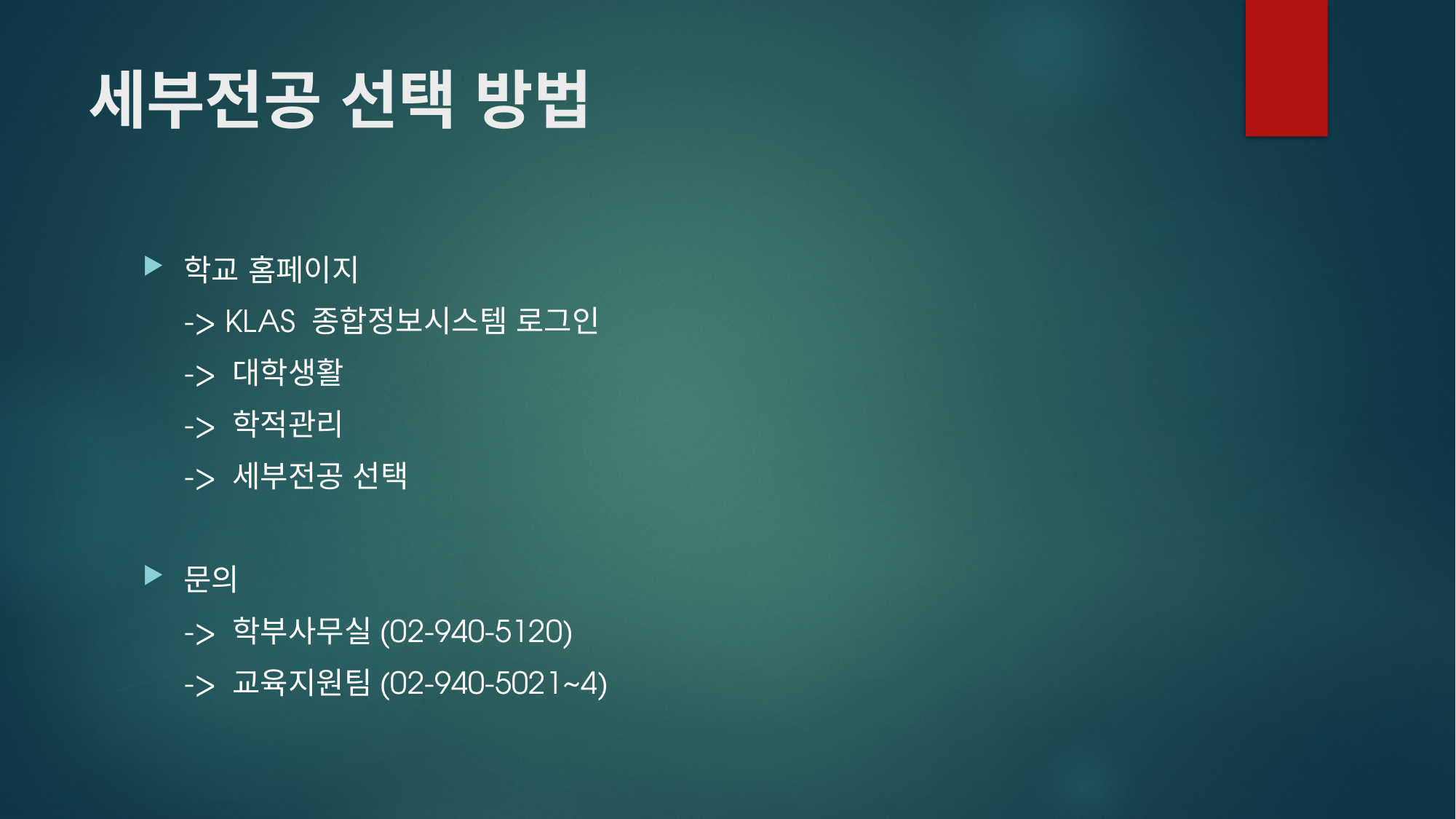

# 세부전공 선택 방법
학교 홈페이지
     -> KLAS 종합정보시스템 로그인
     -> 대학생활
     -> 학적관리
     -> 세부전공 선택

문의
     -> 학부사무실(02-940-5120)
     -> 교육지원팀(02-940-5021~4)